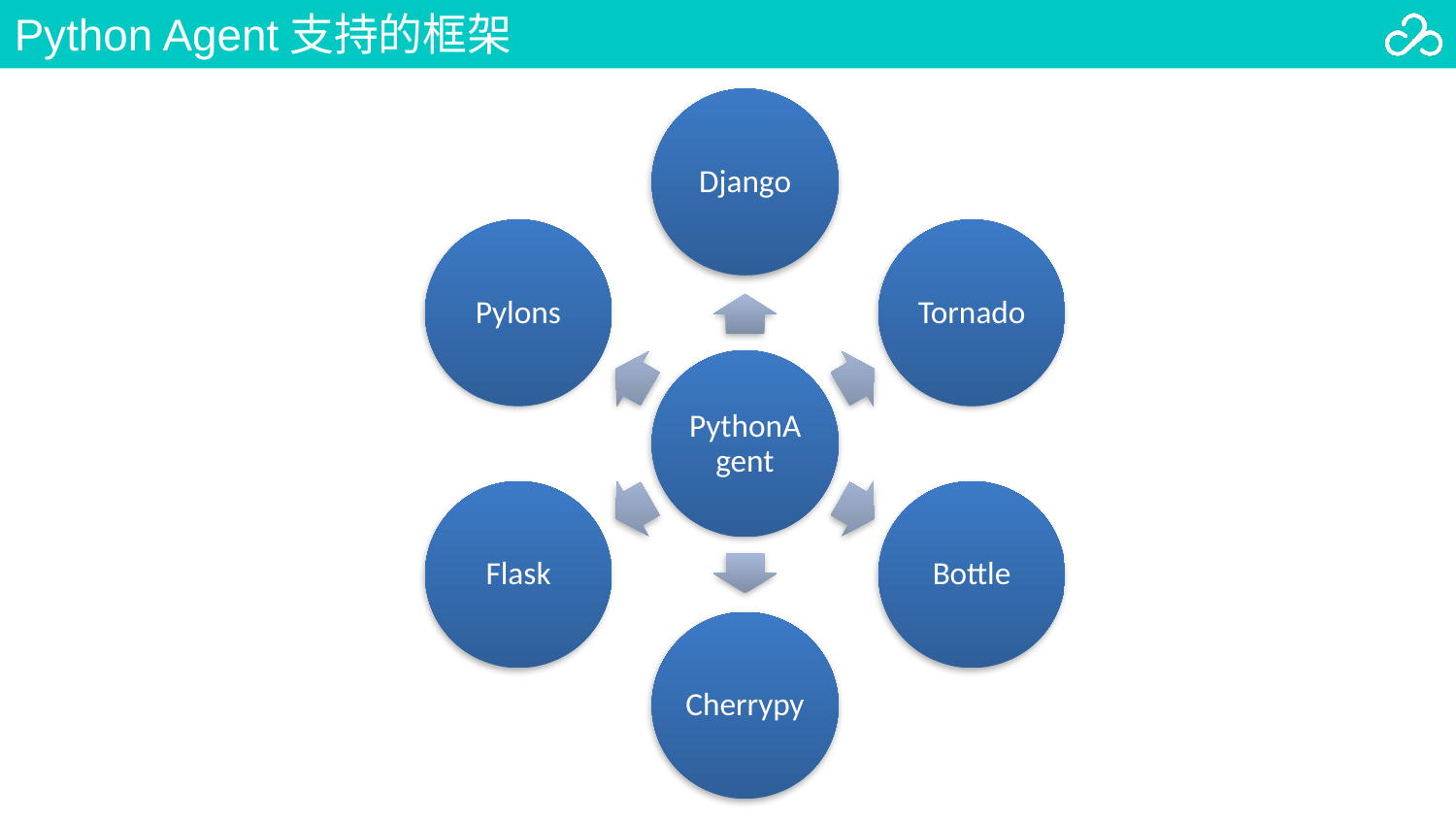

Python Agent支持的框架
PythonAgent

Django

Tornado

Bottle

Cherrypy

Flask

Pylons
一路走来